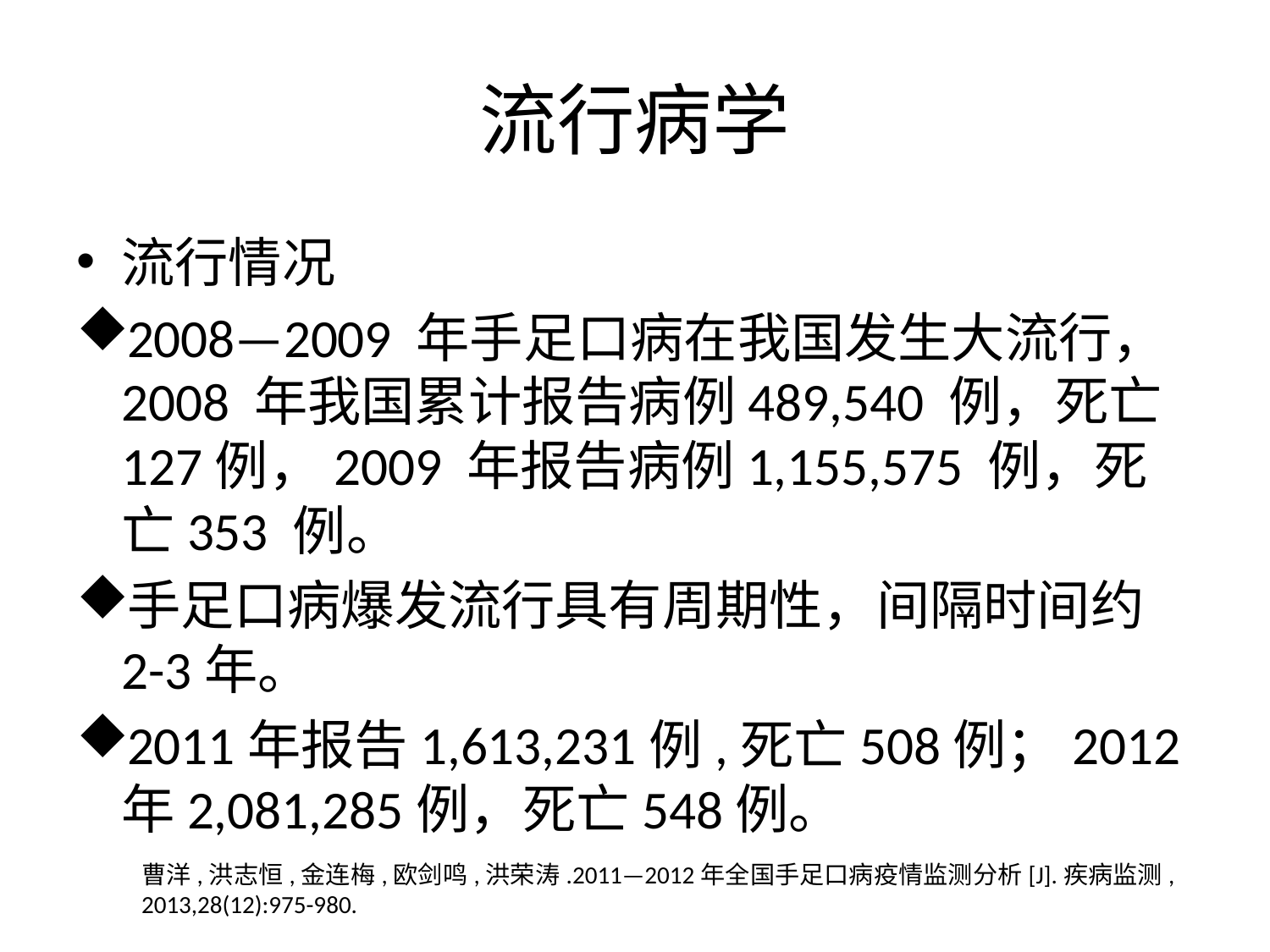

# 流行病学
流行情况
2008—2009 年手足口病在我国发生大流行，2008 年我国累计报告病例489,540 例，死亡127例，2009 年报告病例1,155,575 例，死亡353 例。
手足口病爆发流行具有周期性，间隔时间约2-3年。
2011年报告1,613,231例,死亡508例；2012年2,081,285例，死亡548例。
曹洋,洪志恒,金连梅,欧剑鸣,洪荣涛.2011—2012年全国手足口病疫情监测分析[J].疾病监测,2013,28(12):975-980.